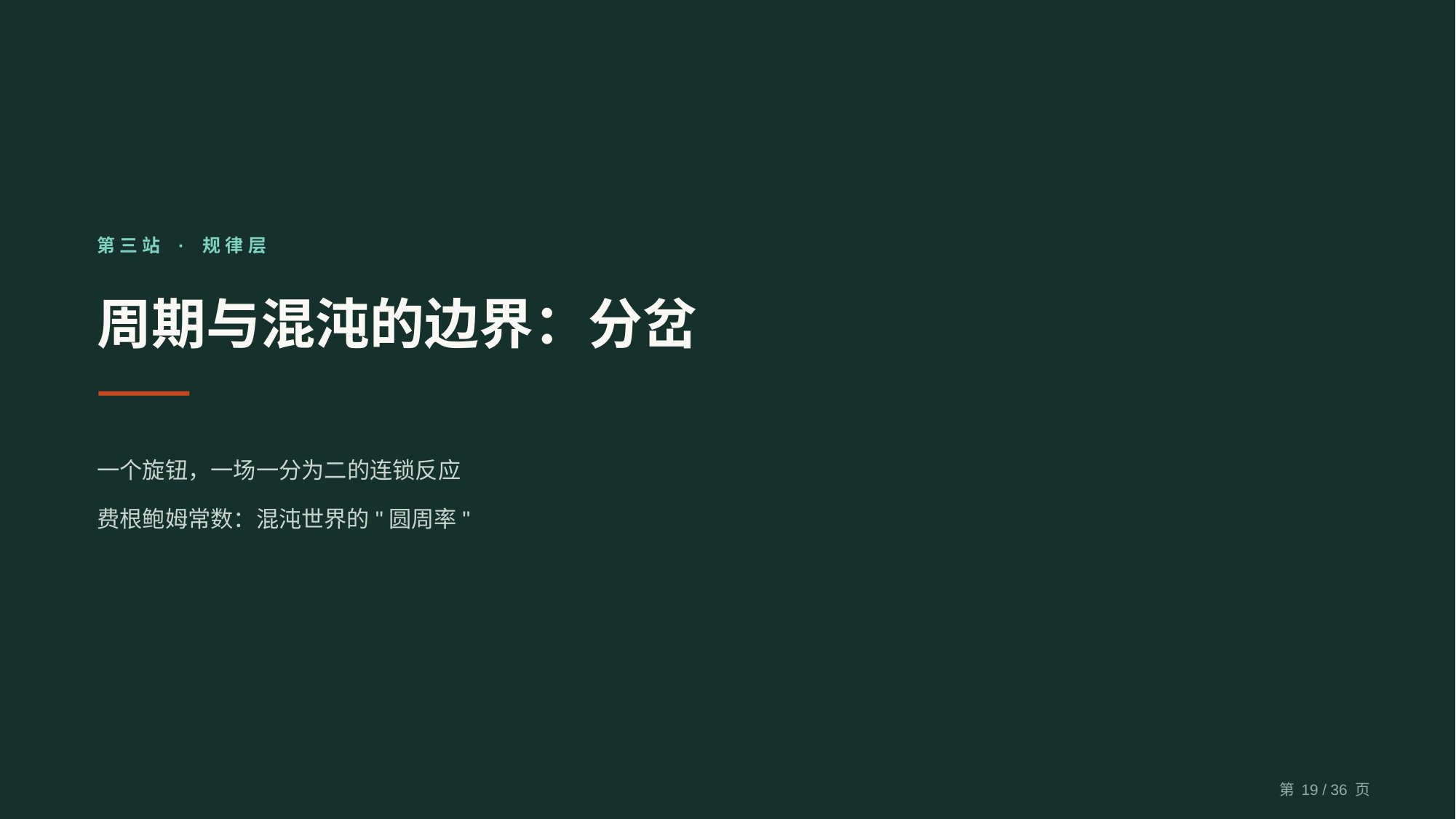

第三站 · 规律层
周期与混沌的边界：分岔

一个旋钮，一场一分为二的连锁反应
费根鲍姆常数：混沌世界的"圆周率"
第 19 / 36 页